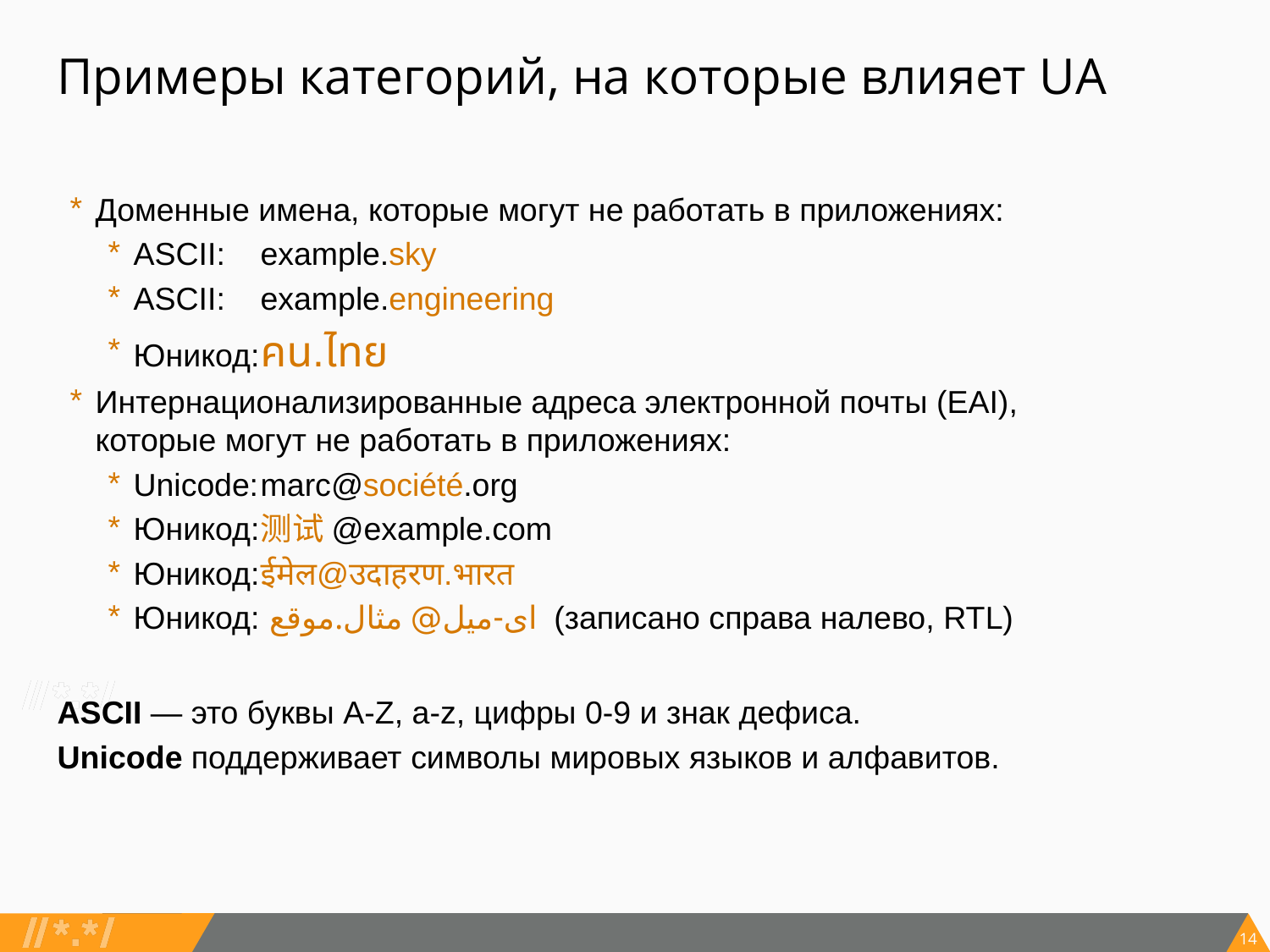

# Примеры категорий, на которые влияет UA
Доменные имена, которые могут не работать в приложениях:
ASCII: 	example.sky
ASCII:	example.engineering
Юникод:	คน.ไทย
Интернационализированные адреса электронной почты (EAI),
которые могут не работать в приложениях:
Unicode:	marc@société.org
Юникод:	测试@example.com
Юникод:	ईमेल@उदाहरण.भारत
Юникод:	 ای-میل@ مثال.موقع  (записано справа налево, RTL)

ASCII — это буквы A-Z, a-z, цифры 0-9 и знак дефиса.
Unicode поддерживает символы мировых языков и алфавитов.